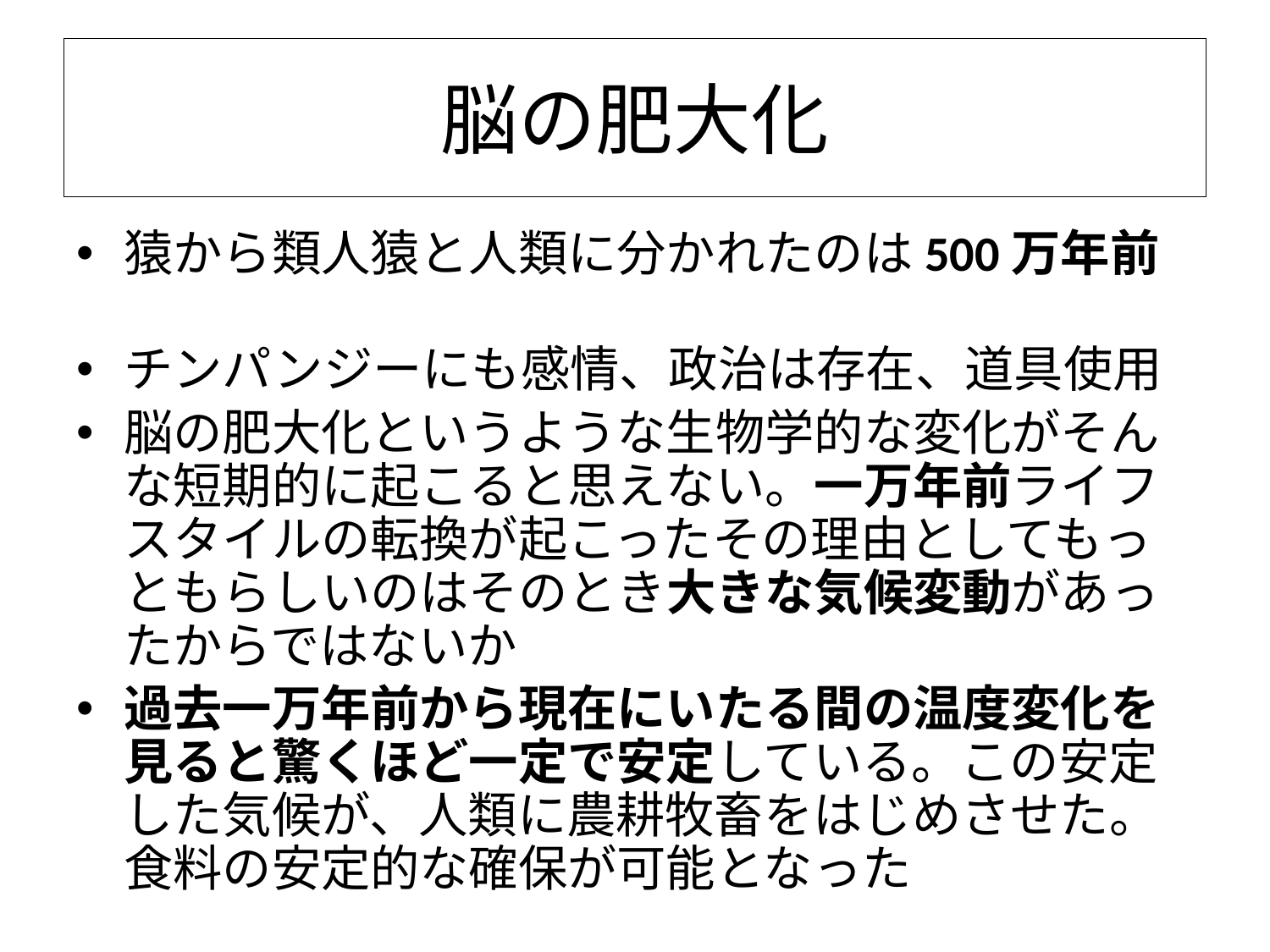

# 脳の肥大化
猿から類人猿と人類に分かれたのは500万年前
チンパンジーにも感情、政治は存在、道具使用
脳の肥大化というような生物学的な変化がそんな短期的に起こると思えない。一万年前ライフスタイルの転換が起こったその理由としてもっともらしいのはそのとき大きな気候変動があったからではないか
過去一万年前から現在にいたる間の温度変化を見ると驚くほど一定で安定している。この安定した気候が、人類に農耕牧畜をはじめさせた。食料の安定的な確保が可能となった